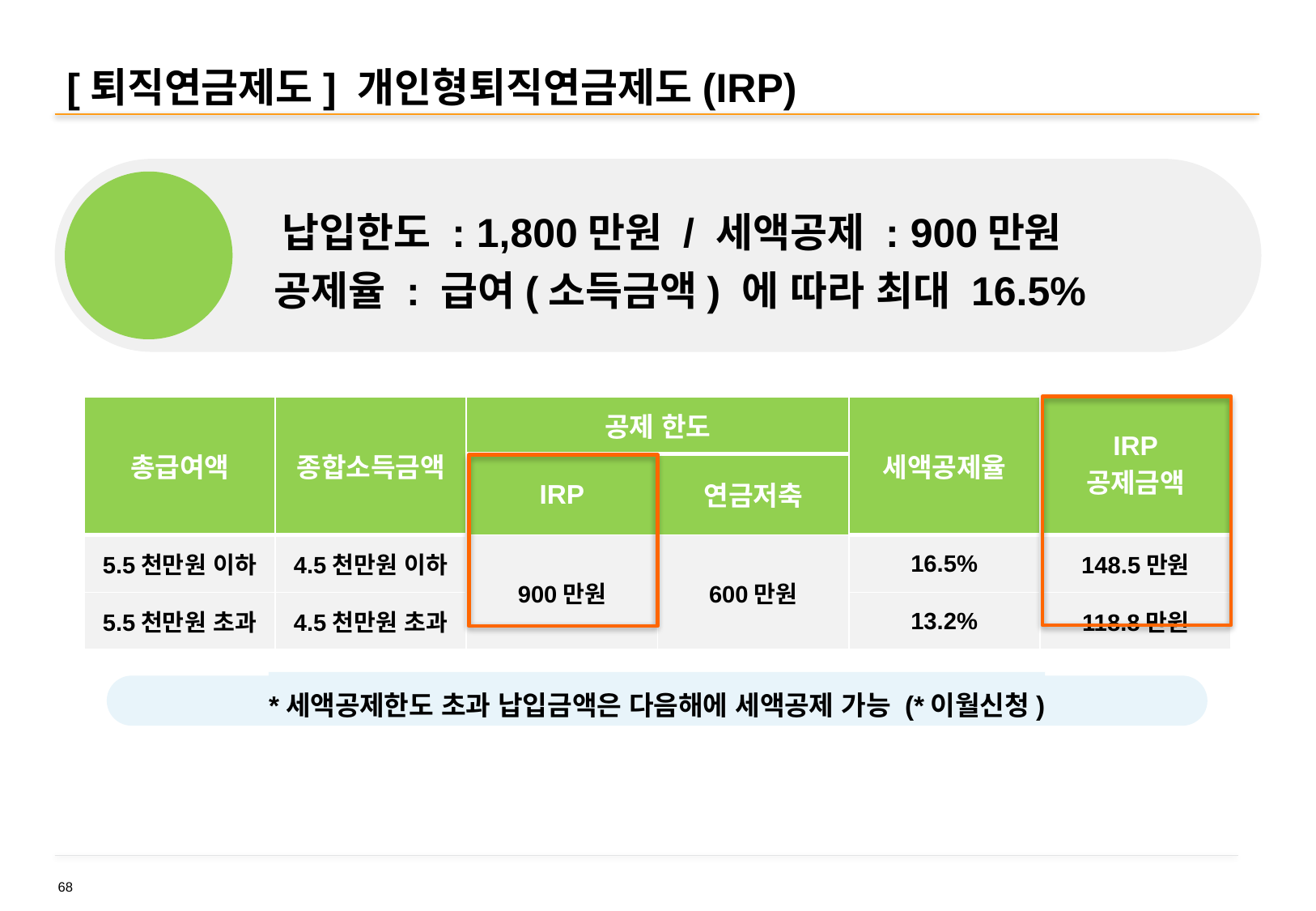

# [퇴직연금제도] 개인형퇴직연금제도(IRP)
  납입한도 : 1,800만원 / 세액공제 : 900만원
   공제율 : 급여(소득금액) 에 따라 최대 16.5%
IRP
| 총급여액 | 종합소득금액 | 공제 한도 |  | 세액공제율 | IRP 공제금액 |
| --- | --- | --- | --- | --- | --- |
|  |  | IRP | 연금저축 |  |  |
| 5.5천만원 이하 | 4.5천만원 이하 | 900만원 | 600만원 | 16.5% | 148.5만원 |
| 5.5천만원 초과 | 4.5천만원 초과 |  |  | 13.2% | 118.8만원 |

*세액공제한도 초과 납입금액은 다음해에 세액공제 가능 (*이월신청)